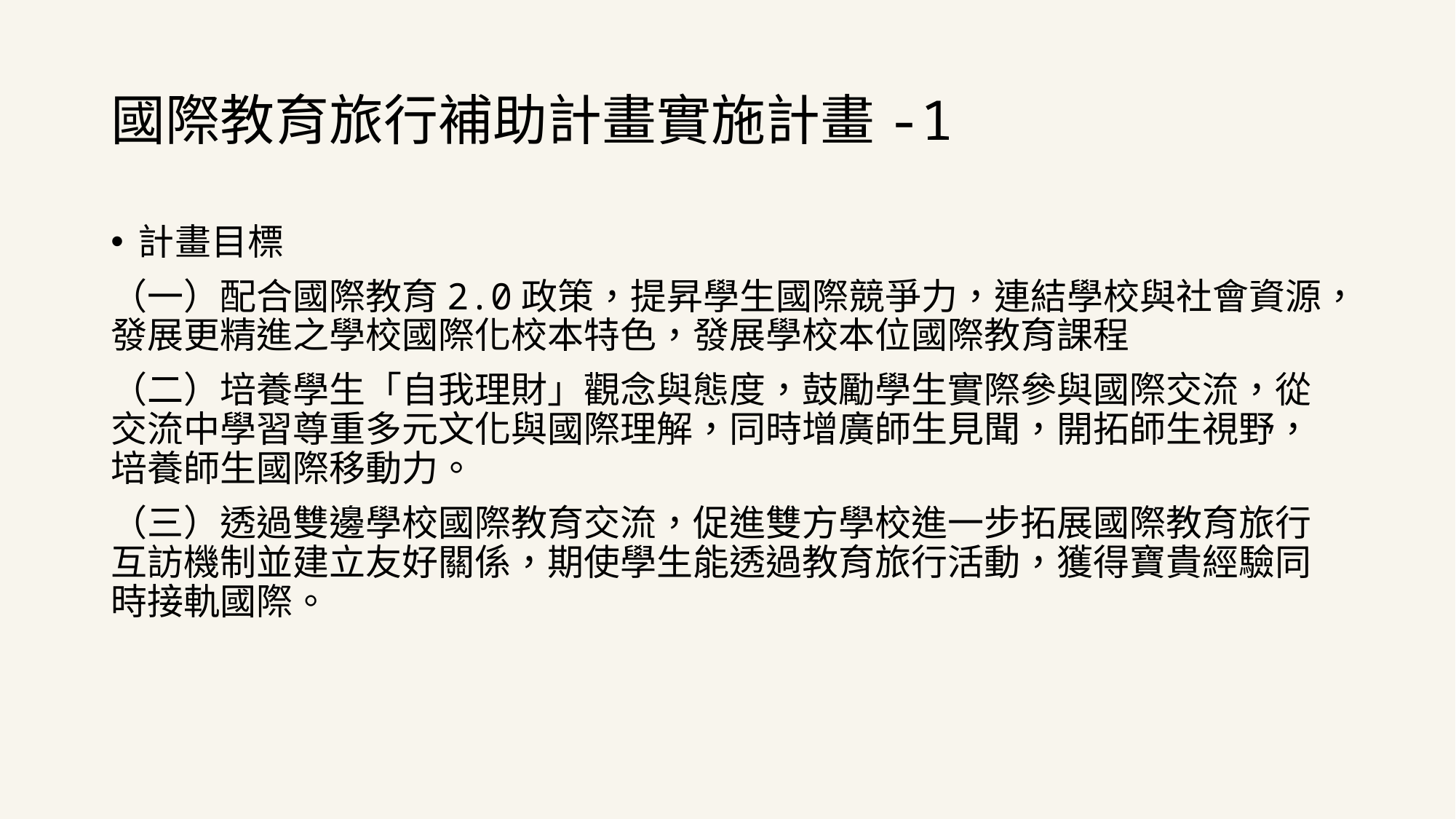

# 國際教育旅行補助計畫實施計畫-1
計畫目標
（一）配合國際教育2.0政策，提昇學生國際競爭力，連結學校與社會資源，發展更精進之學校國際化校本特色，發展學校本位國際教育課程
（二）培養學生「自我理財」觀念與態度，鼓勵學生實際參與國際交流，從交流中學習尊重多元文化與國際理解，同時增廣師生見聞，開拓師生視野，培養師生國際移動力。
（三）透過雙邊學校國際教育交流，促進雙方學校進一步拓展國際教育旅行互訪機制並建立友好關係，期使學生能透過教育旅行活動，獲得寶貴經驗同時接軌國際。